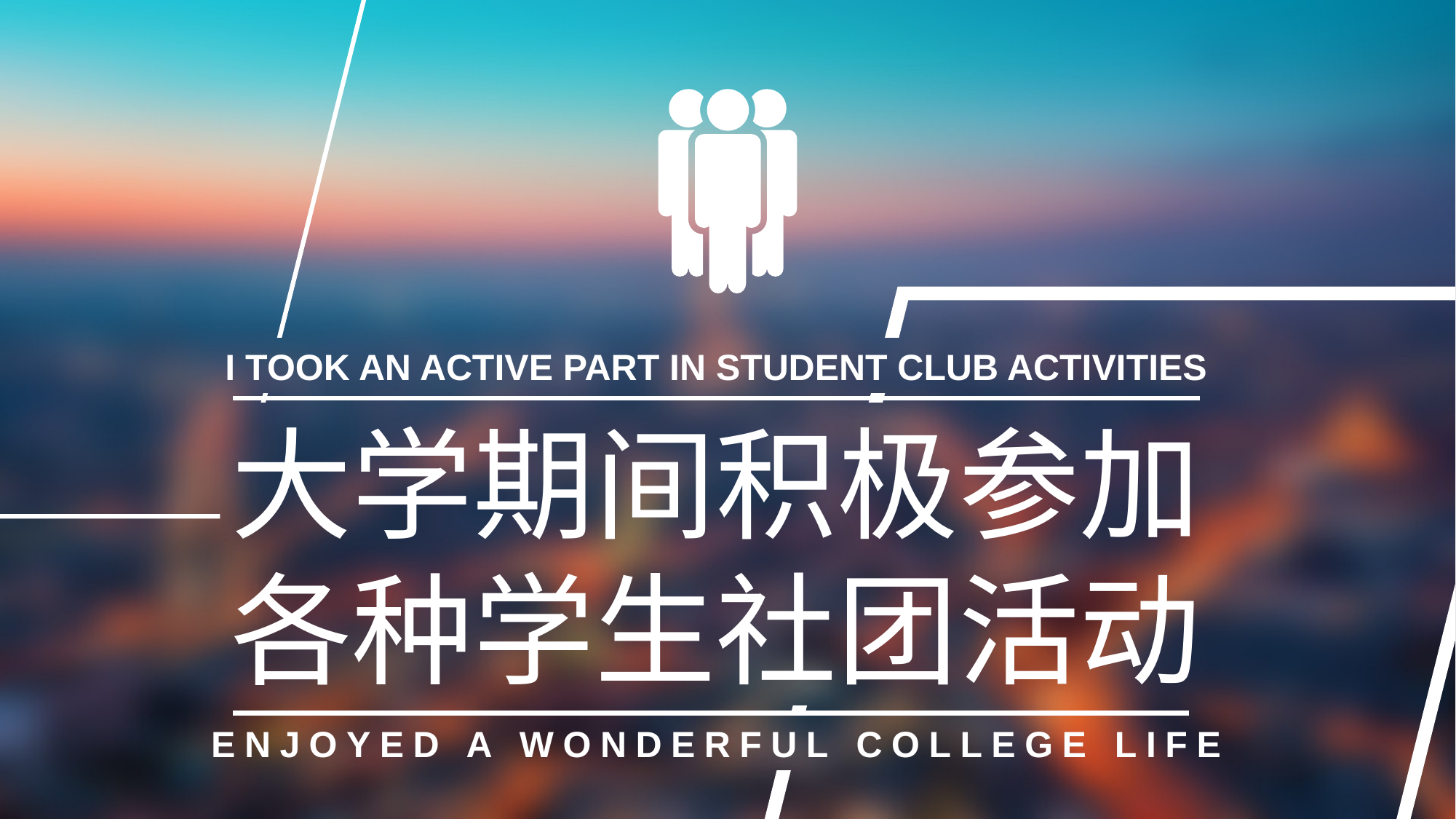

I TOOK AN ACTIVE PART IN STUDENT CLUB ACTIVITIES
大学期间积极参加
各种学生社团活动
ENJOYED A WONDERFUL COLLEGE LIFE